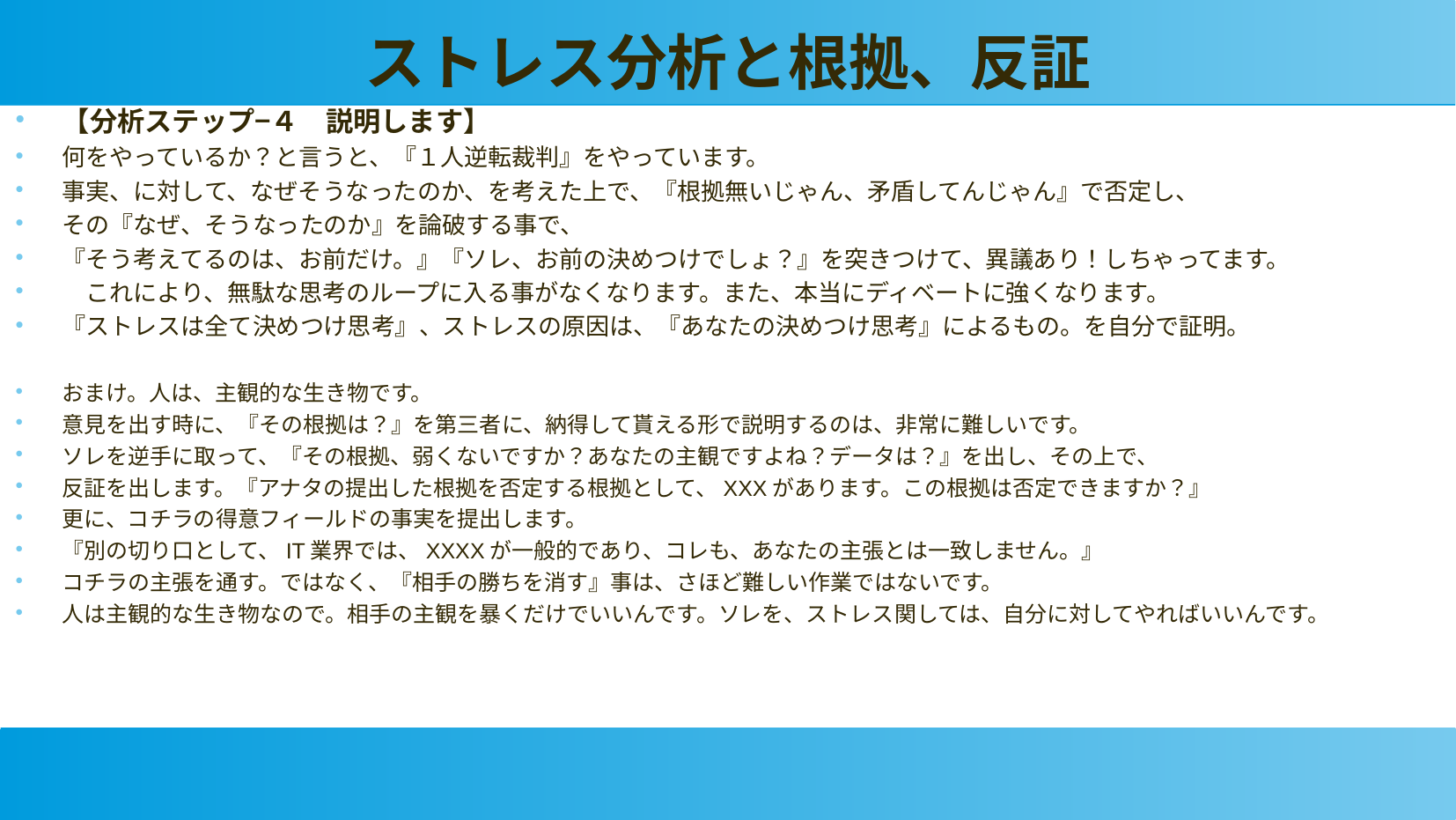

ストレス分析と根拠、反証
【分析ステップ−４　説明します】
何をやっているか？と言うと、『１人逆転裁判』をやっています。
事実、に対して、なぜそうなったのか、を考えた上で、『根拠無いじゃん、矛盾してんじゃん』で否定し、
その『なぜ、そうなったのか』を論破する事で、
『そう考えてるのは、お前だけ。』『ソレ、お前の決めつけでしょ？』を突きつけて、異議あり！しちゃってます。
　これにより、無駄な思考のループに入る事がなくなります。また、本当にディベートに強くなります。
『ストレスは全て決めつけ思考』、ストレスの原因は、『あなたの決めつけ思考』によるもの。を自分で証明。

おまけ。人は、主観的な生き物です。
意見を出す時に、『その根拠は？』を第三者に、納得して貰える形で説明するのは、非常に難しいです。
ソレを逆手に取って、『その根拠、弱くないですか？あなたの主観ですよね？データは？』を出し、その上で、
反証を出します。『アナタの提出した根拠を否定する根拠として、XXXがあります。この根拠は否定できますか？』
更に、コチラの得意フィールドの事実を提出します。
『別の切り口として、IT業界では、XXXXが一般的であり、コレも、あなたの主張とは一致しません。』
コチラの主張を通す。ではなく、『相手の勝ちを消す』事は、さほど難しい作業ではないです。
人は主観的な生き物なので。相手の主観を暴くだけでいいんです。ソレを、ストレス関しては、自分に対してやればいいんです。